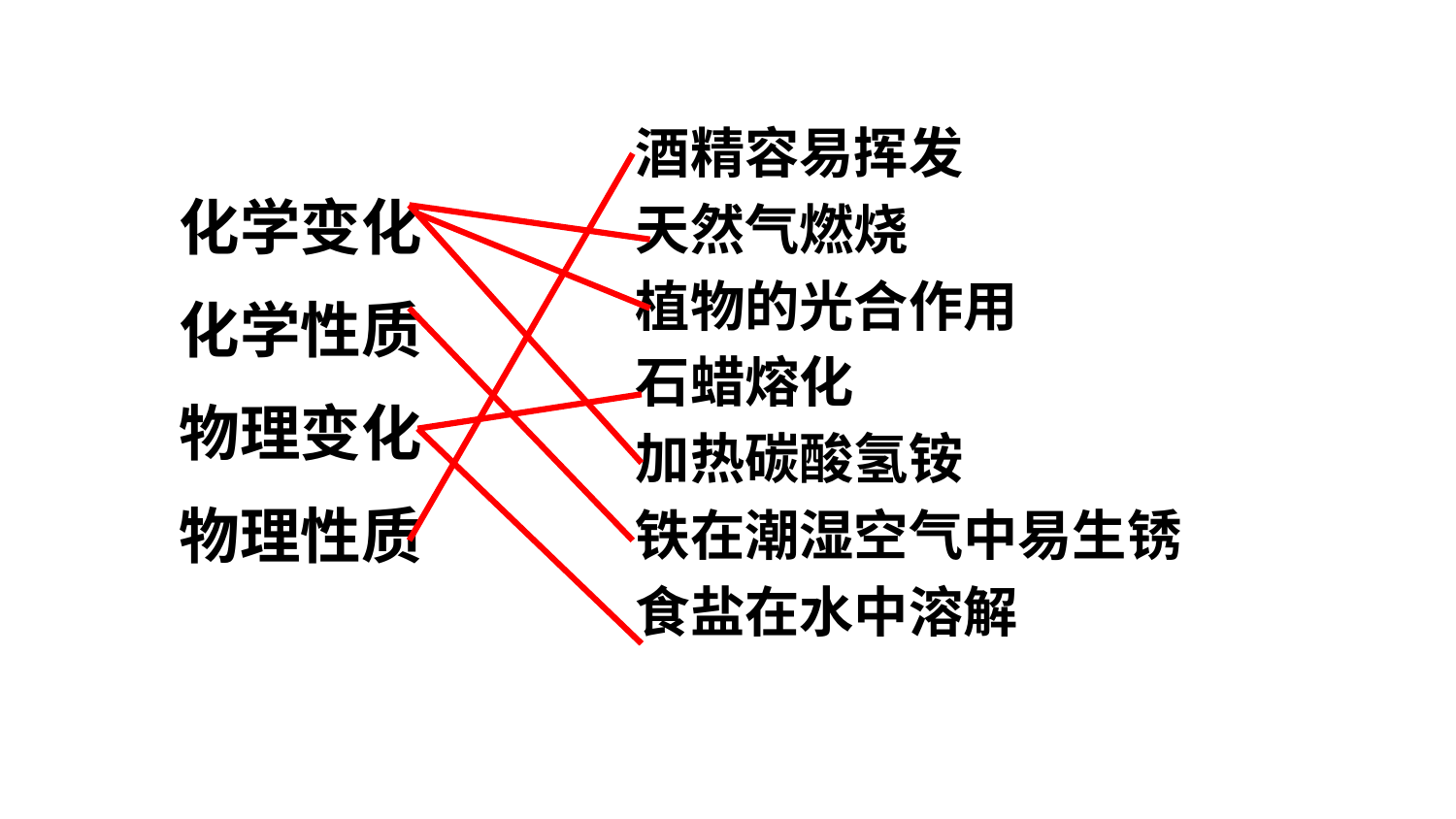

酒精容易挥发
天然气燃烧
植物的光合作用
石蜡熔化
加热碳酸氢铵
铁在潮湿空气中易生锈
食盐在水中溶解

化学变化
化学性质
物理变化
物理性质